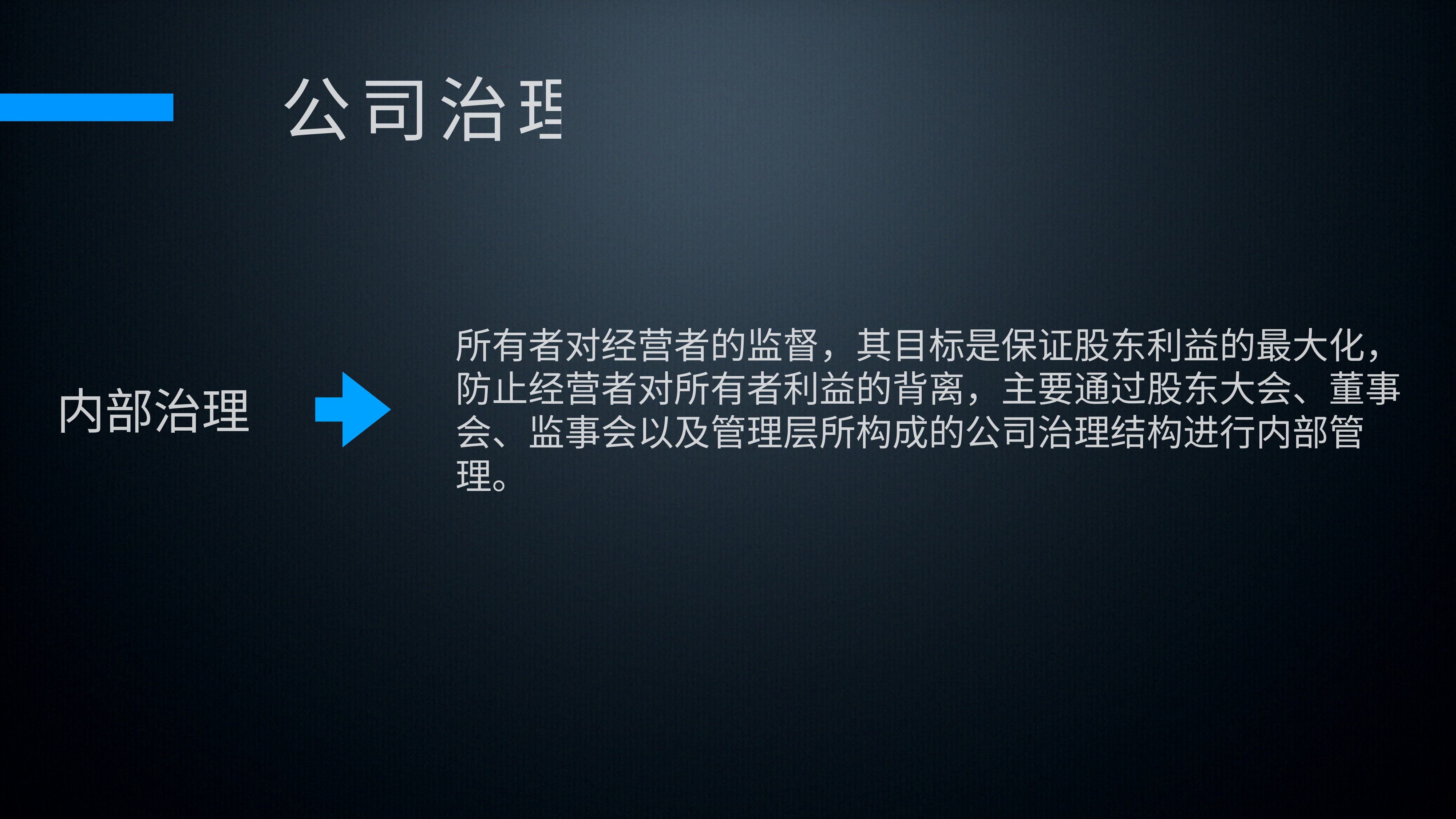

公司治理

所有者对经营者的监督，其目标是保证股东利益的最大化，防止经营者对所有者利益的背离，主要通过股东大会、董事会、监事会以及管理层所构成的公司治理结构进行内部管理。

内部治理